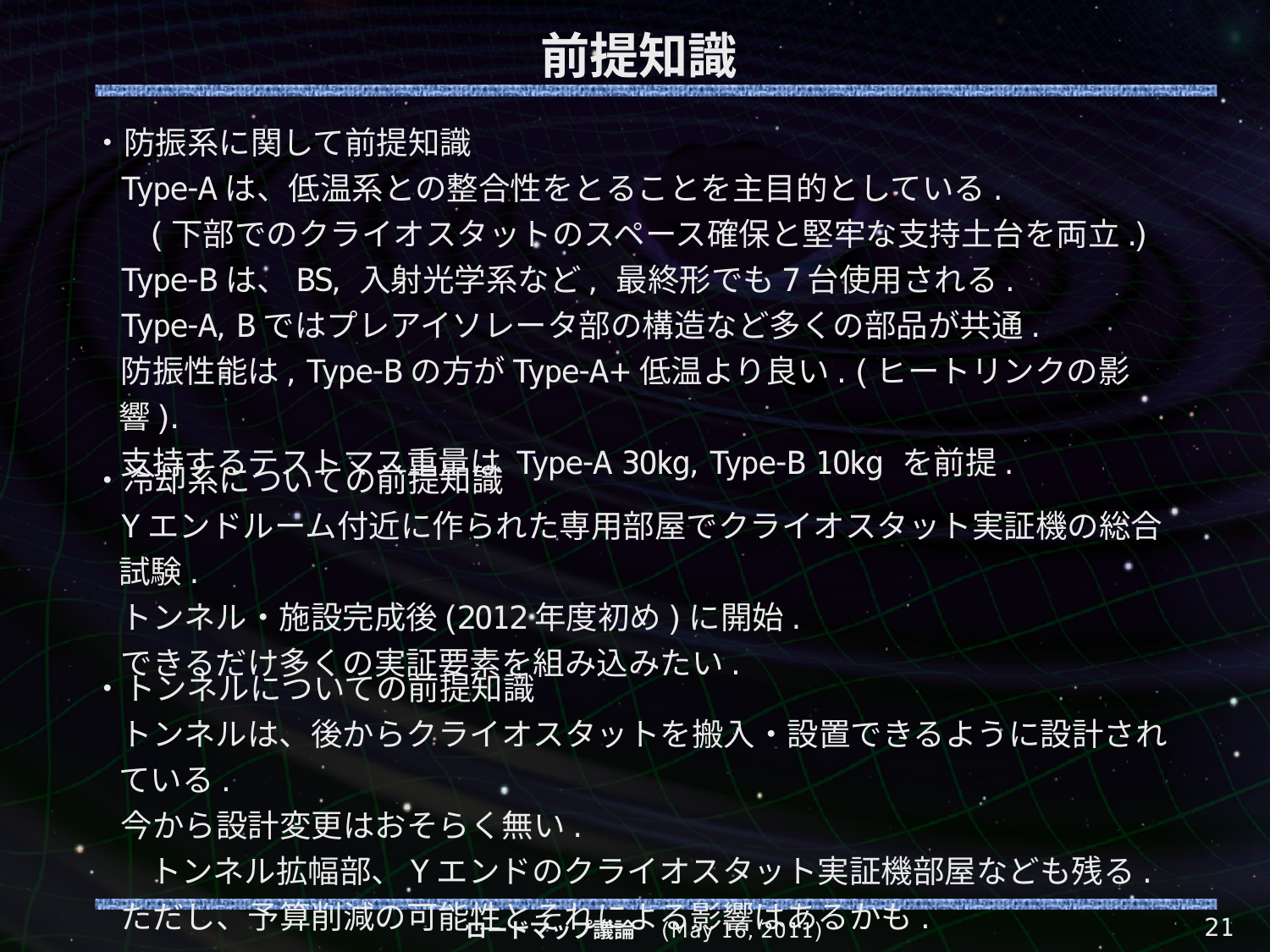

# 前提知識
・防振系に関して前提知識
   Type-Aは、低温系との整合性をとることを主目的としている.
      (下部でのクライオスタットのスペース確保と堅牢な支持土台を両立.)
   Type-Bは、BS, 入射光学系など, 最終形でも7台使用される.
   Type-A, Bではプレアイソレータ部の構造など多くの部品が共通.
   防振性能は, Type-Bの方がType-A+低温より良い. (ヒートリンクの影響).
   支持するテストマス重量は Type-A 30kg, Type-B 10kg を前提.
・冷却系についての前提知識
   Yエンドルーム付近に作られた専用部屋でクライオスタット実証機の総合試験.
   トンネル・施設完成後(2012年度初め)に開始.
   できるだけ多くの実証要素を組み込みたい.
・トンネルについての前提知識
   トンネルは、後からクライオスタットを搬入・設置できるように設計されている.
   今から設計変更はおそらく無い.
       トンネル拡幅部、Yエンドのクライオスタット実証機部屋なども残る.
   ただし、予算削減の可能性とそれによる影響はあるかも.
21
ロードマップ議論　(May 16, 2011)